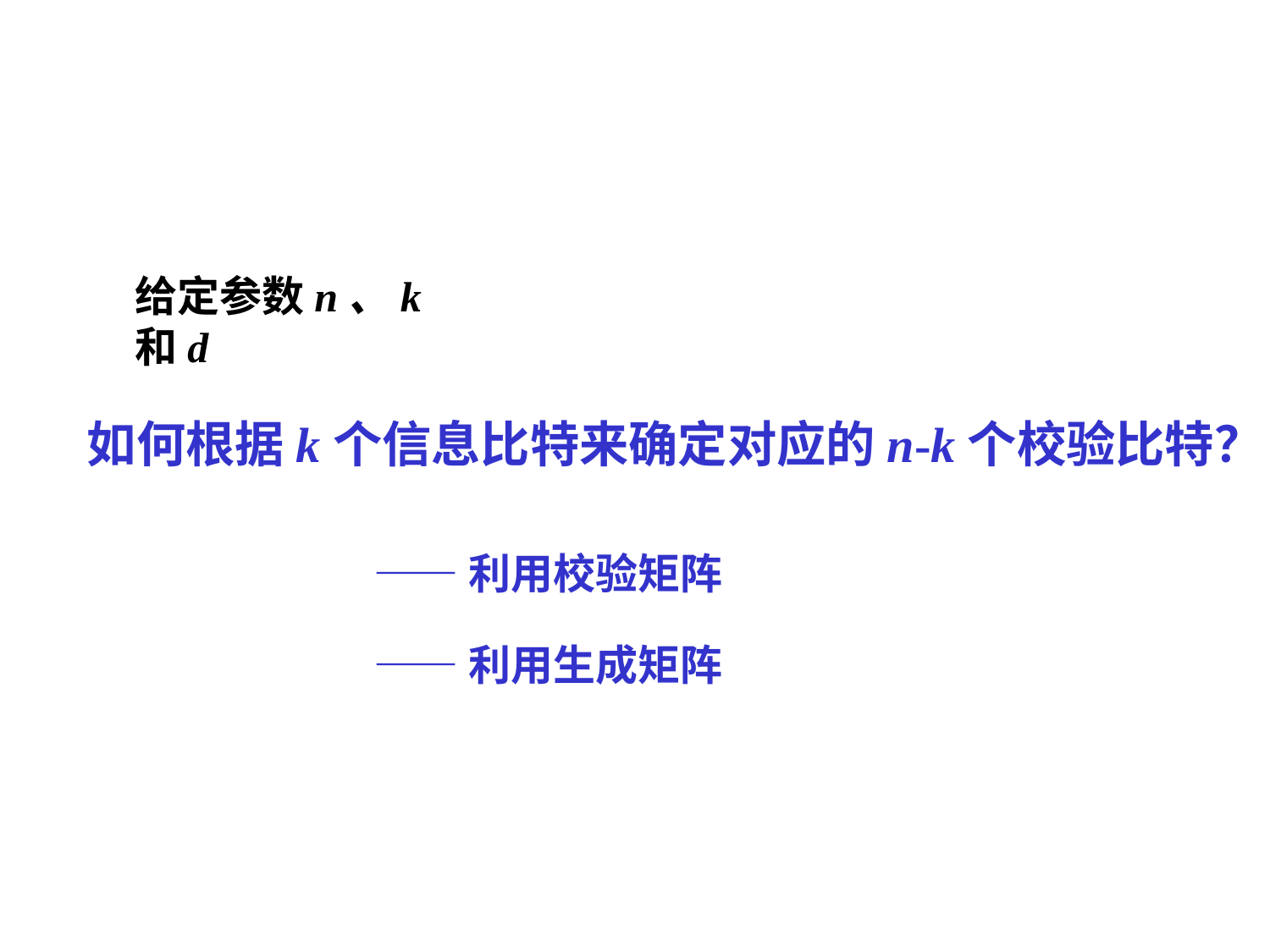

给定参数n、k和d
如何根据k个信息比特来确定对应的n-k个校验比特？
——利用校验矩阵
——利用生成矩阵